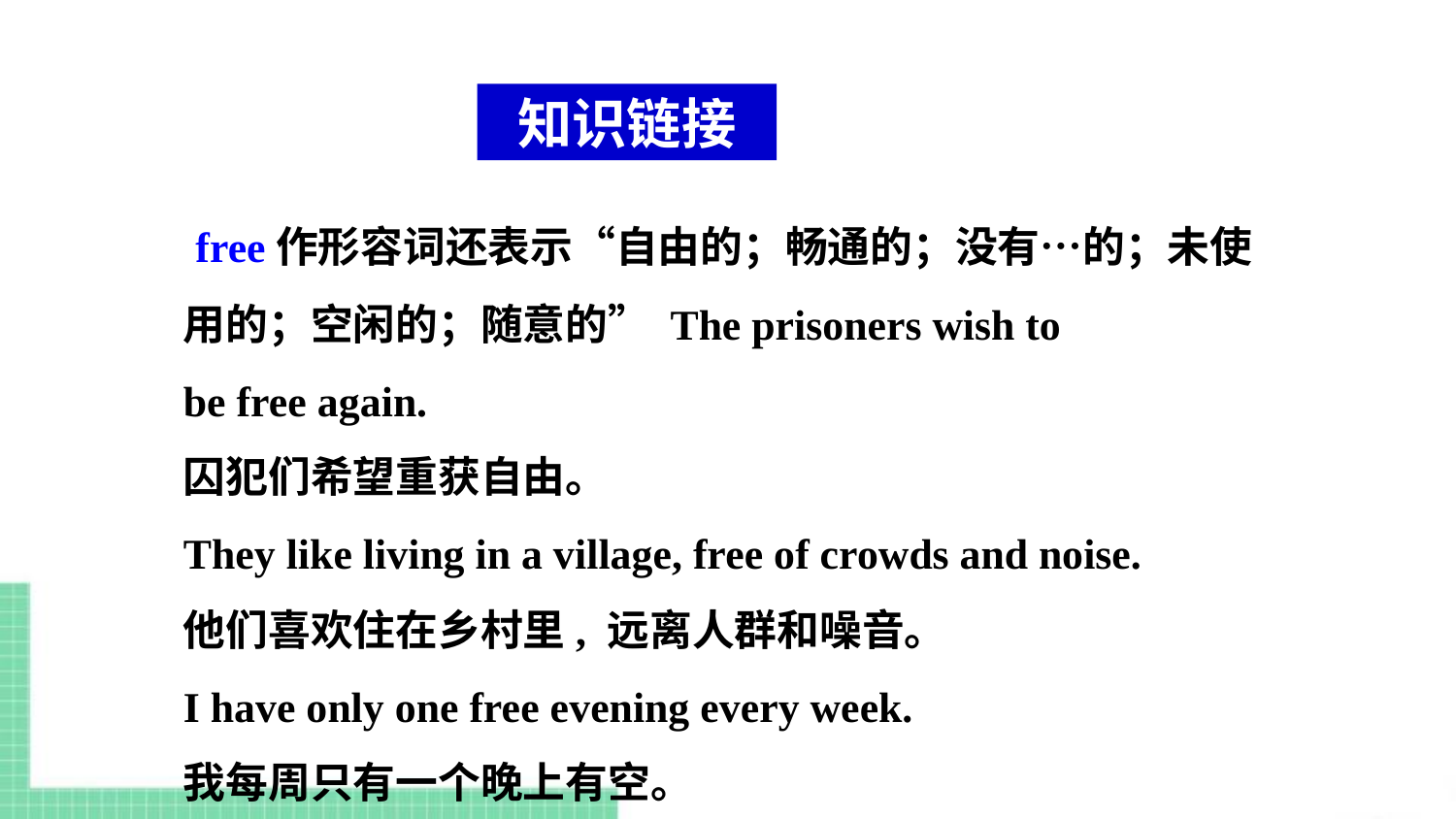

知识链接
 free作形容词还表示“自由的；畅通的；没有…的；未使用的；空闲的；随意的” The prisoners wish to be free again.
囚犯们希望重获自由。
They like living in a village, free of crowds and noise.
他们喜欢住在乡村里, 远离人群和噪音。
I have only one free evening every week.
我每周只有一个晚上有空。